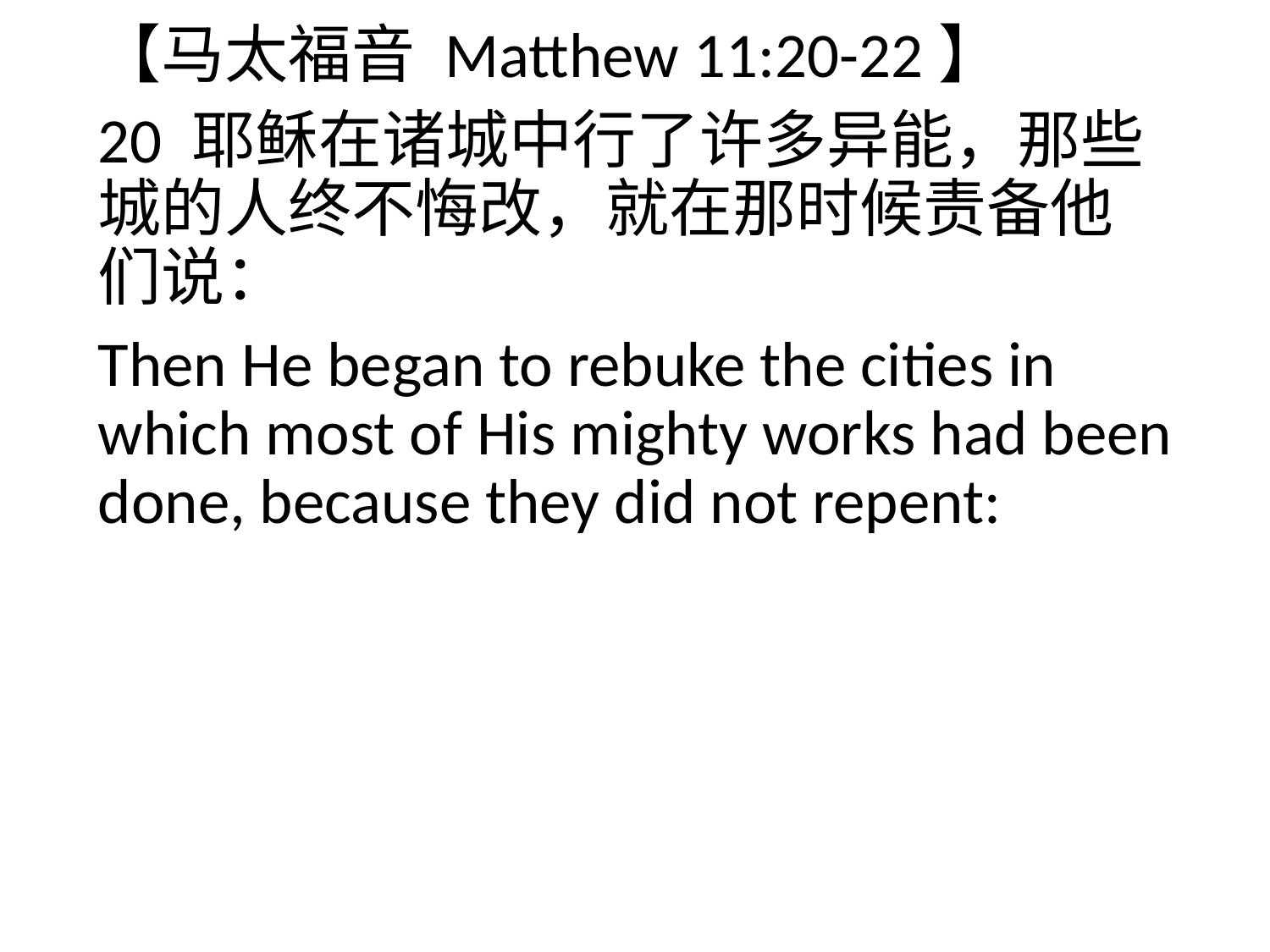

【马太福音 Matthew 11:20-22】
20 耶稣在诸城中行了许多异能，那些城的人终不悔改，就在那时候责备他们说：
Then He began to rebuke the cities in which most of His mighty works had been done, because they did not repent: